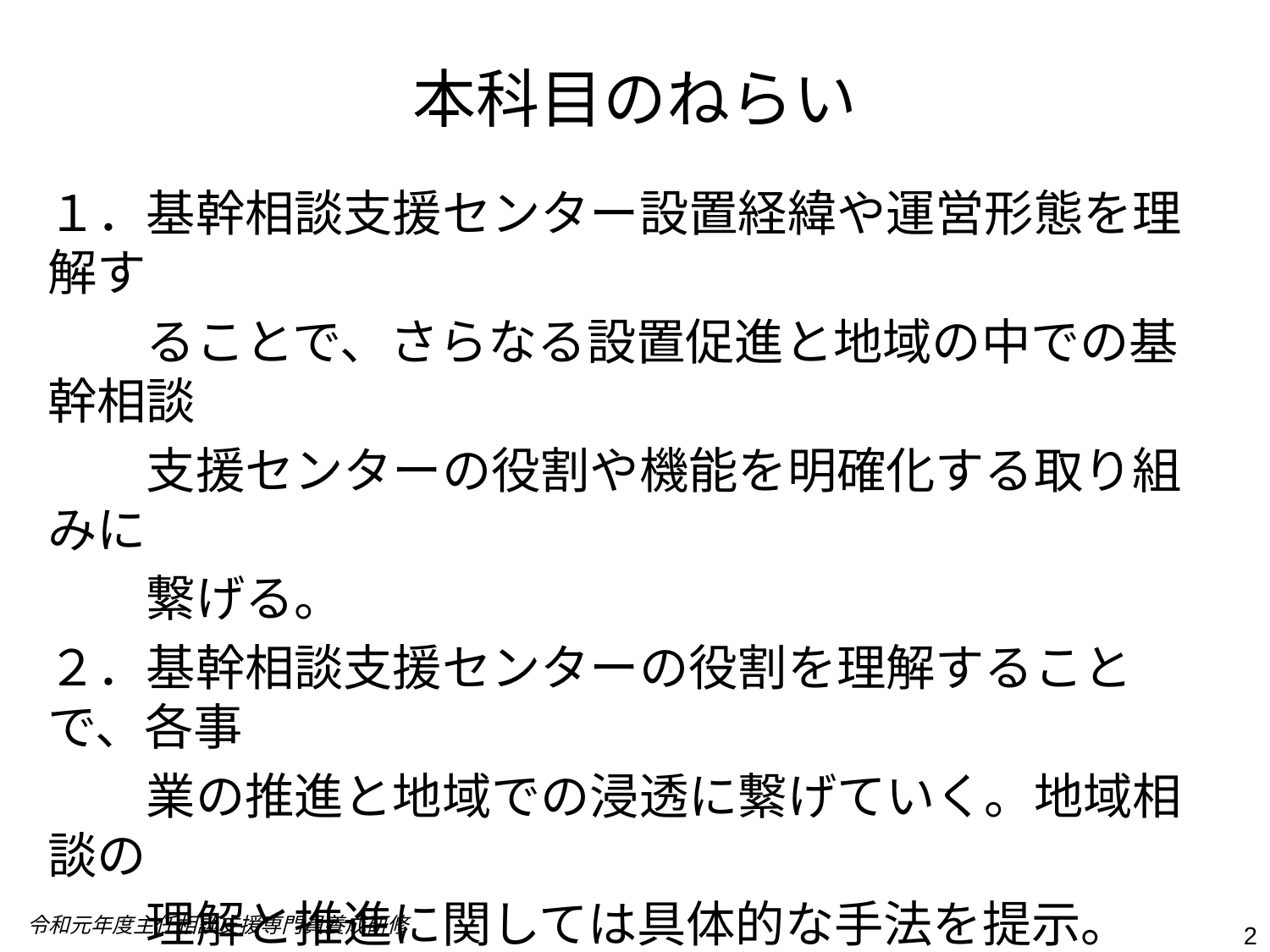

# 本科目のねらい
１．基幹相談支援センター設置経緯や運営形態を理解す
　　ることで、さらなる設置促進と地域の中での基幹相談
　　支援センターの役割や機能を明確化する取り組みに
　　繋げる。
２．基幹相談支援センターの役割を理解することで、各事
　　業の推進と地域での浸透に繋げていく。地域相談の
　　理解と推進に関しては具体的な手法を提示。
３．相談支援従事者養成研修の中での主任相談支援専
　　門員及び基幹相談支援センターの役割の理解を促進
　　する。
令和元年度主任相談支援専門員養成研修
2